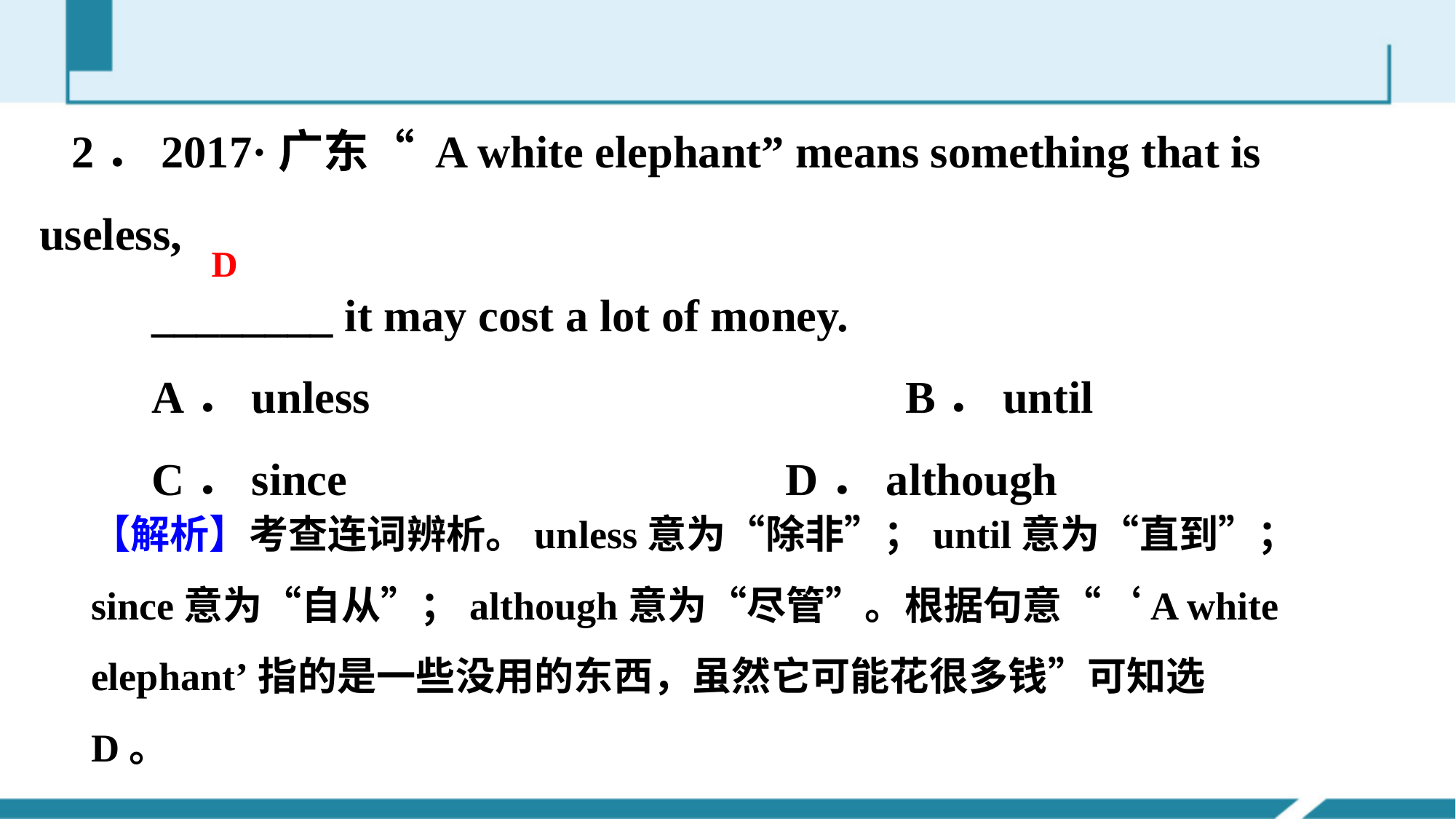

2．2017·广东“ A white elephant” means something that is useless,
       ________ it may cost a lot of money.
       A．unless				　　B．until
       C．since				        D．although
D
【解析】考查连词辨析。unless意为“除非”；until意为“直到”；since意为“自从”；although意为“尽管”。根据句意“‘A white elephant’指的是一些没用的东西，虽然它可能花很多钱”可知选D。